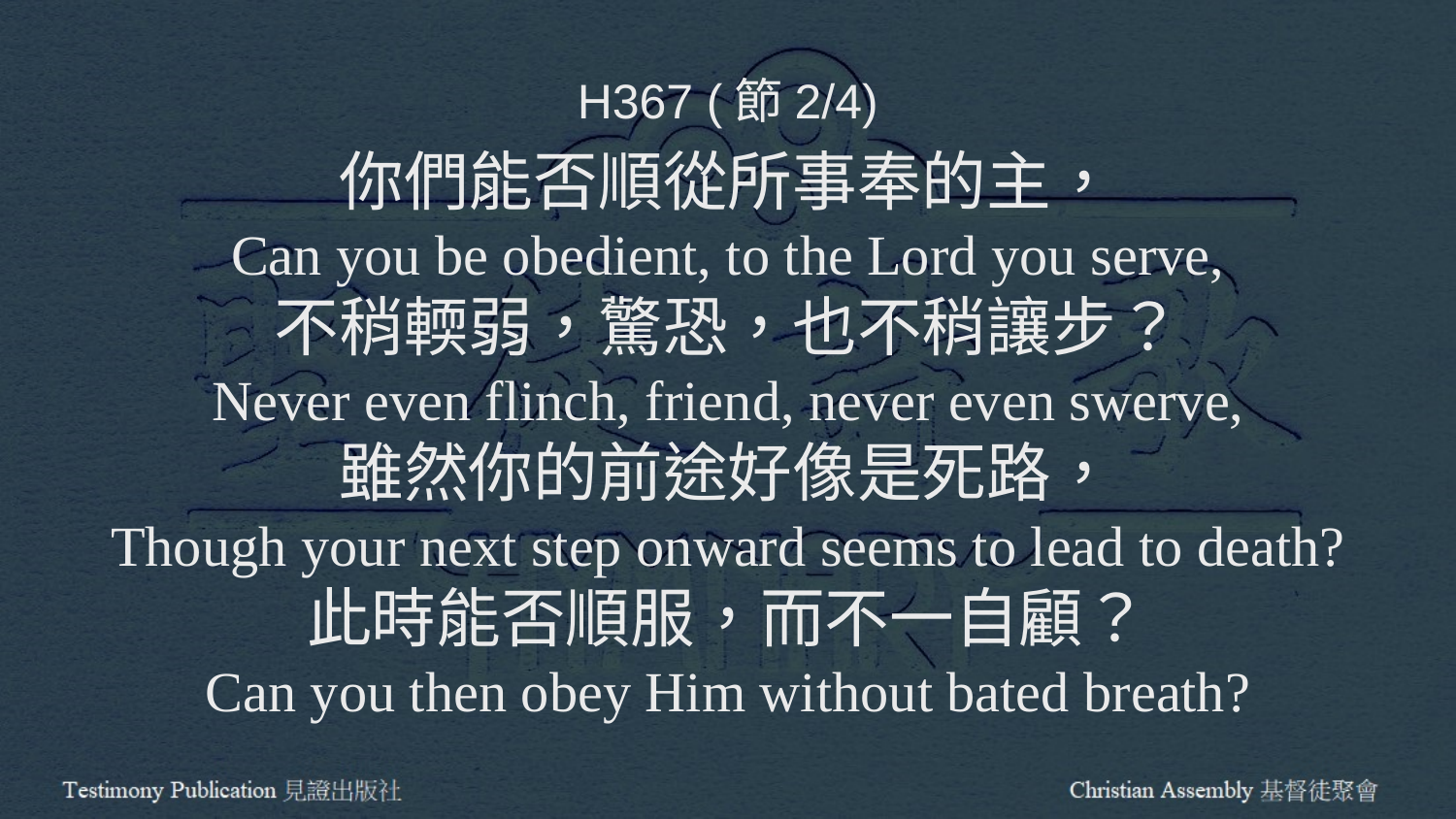

H367 (節2/4)
你們能否順從所事奉的主，
Can you be obedient, to the Lord you serve,
不稍輭弱，驚恐，也不稍讓步？
Never even flinch, friend, never even swerve,
雖然你的前途好像是死路，
Though your next step onward seems to lead to death?
此時能否順服，而不一自顧？
Can you then obey Him without bated breath?